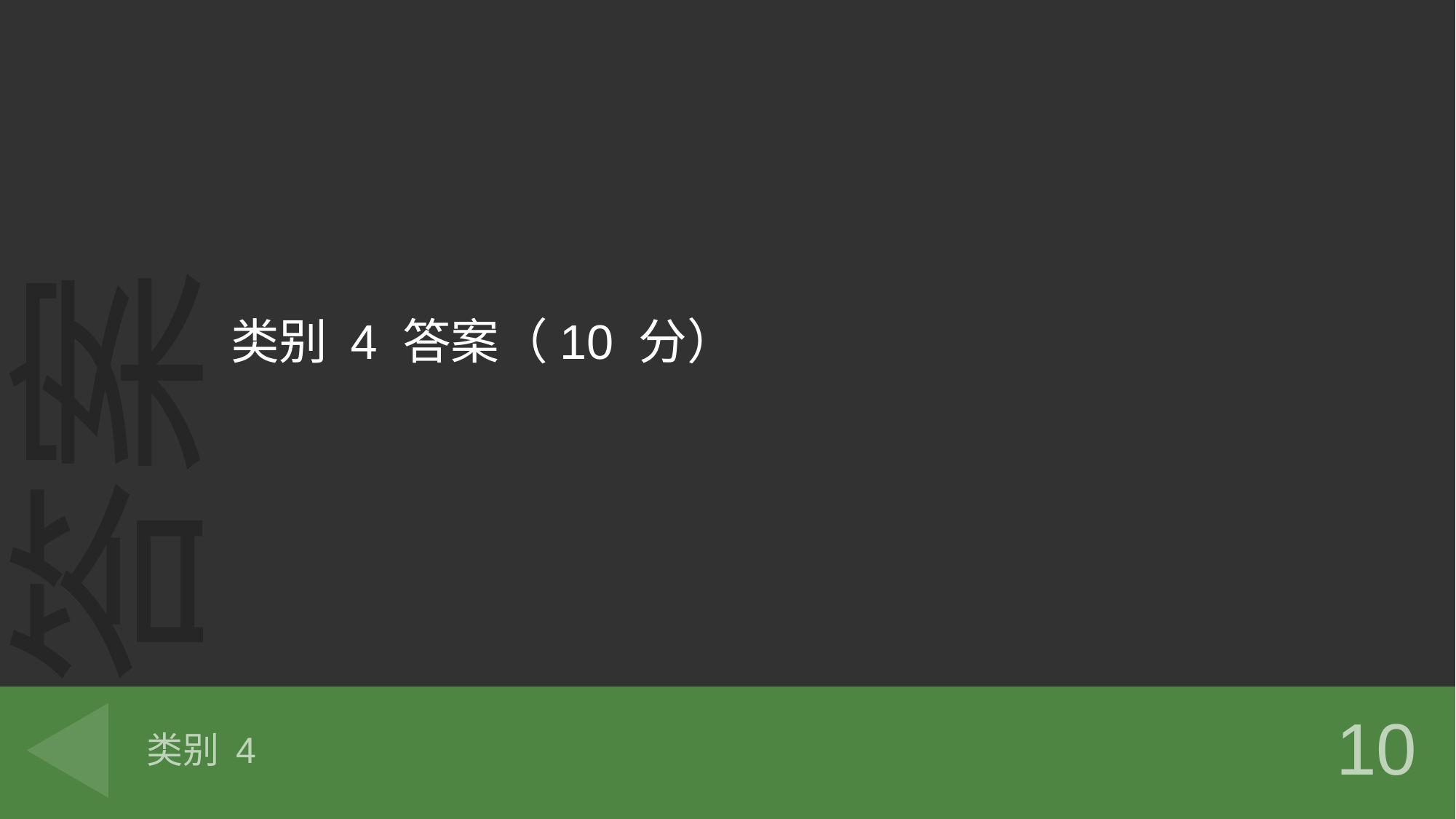

类别 4 答案（10 分）
# 类别 4
10